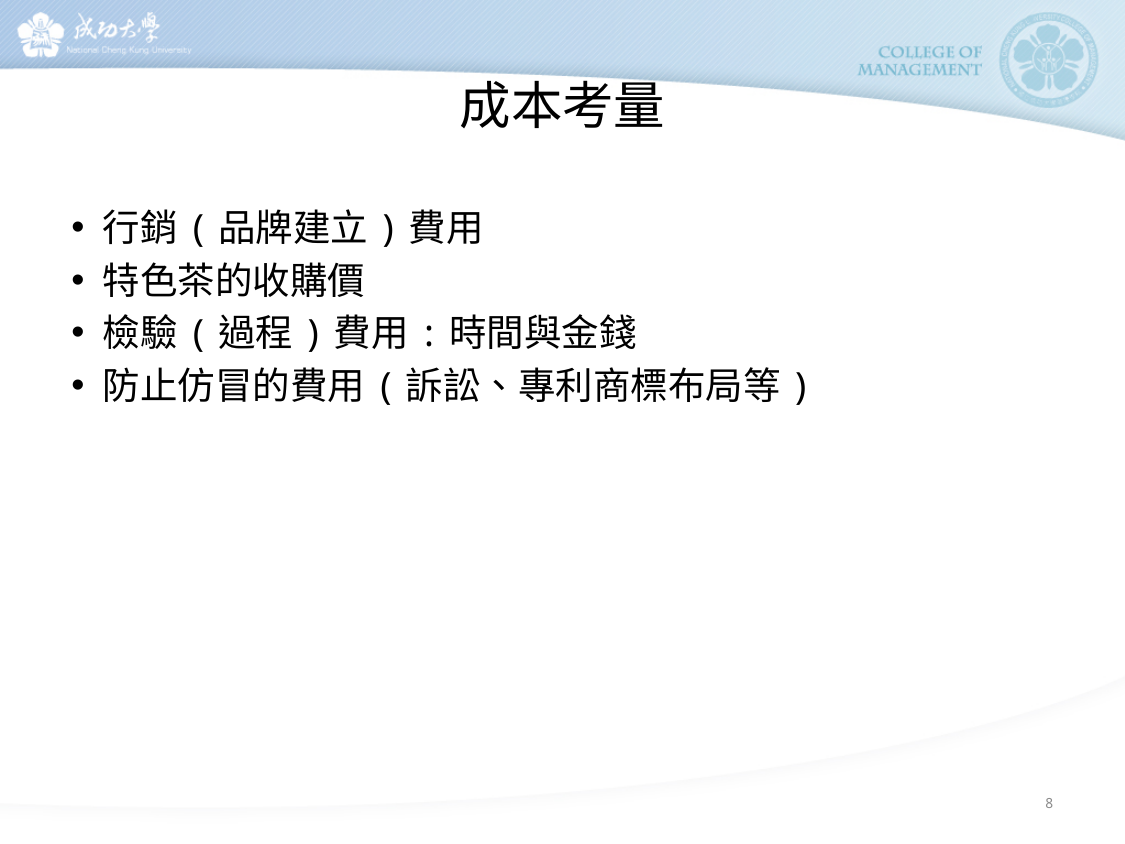

# 成本考量
行銷(品牌建立)費用
特色茶的收購價
檢驗(過程)費用:時間與金錢
防止仿冒的費用(訴訟、專利商標布局等)

8